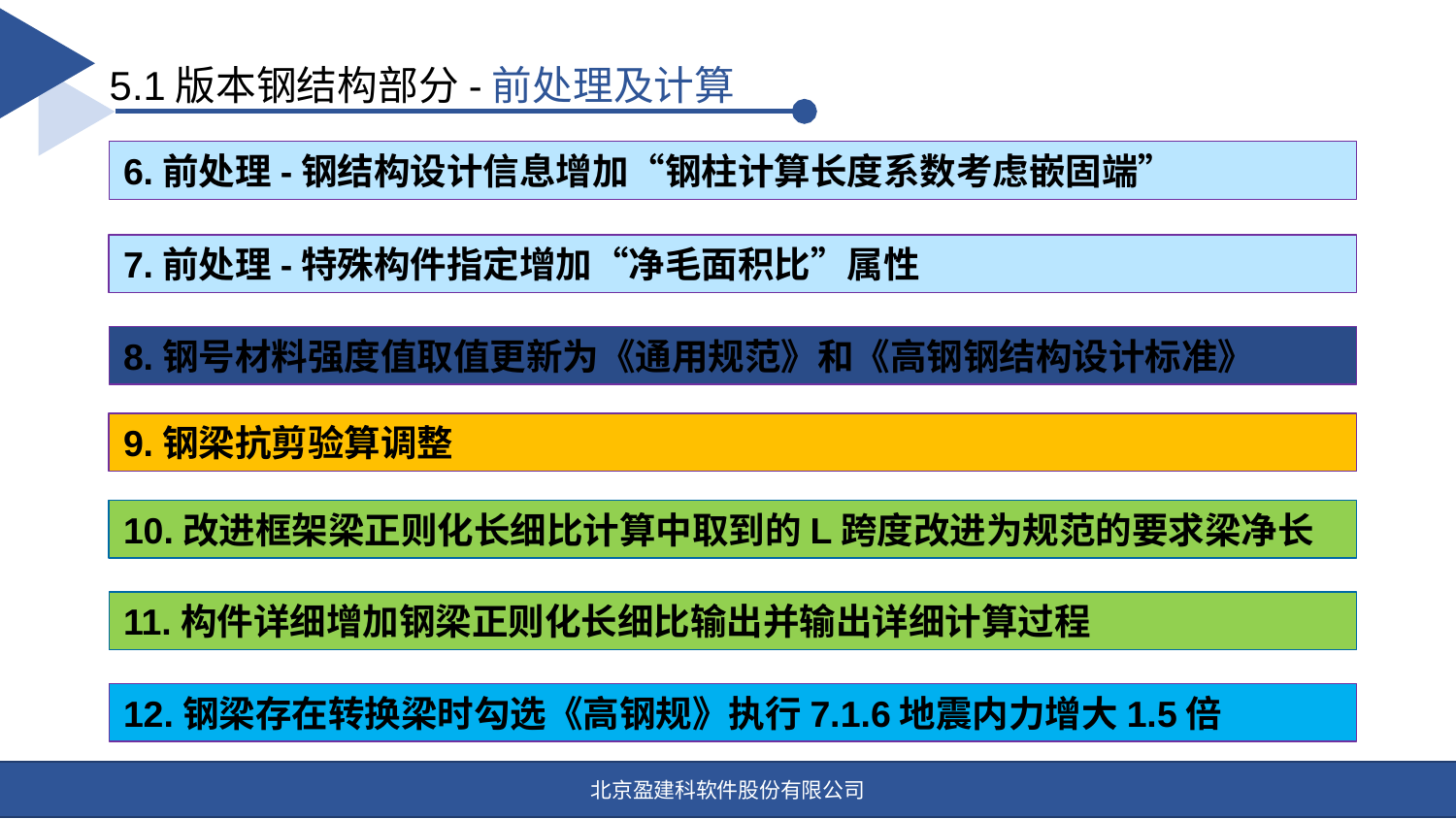

5.1版本钢结构部分-前处理及计算

6.前处理-钢结构设计信息增加“钢柱计算长度系数考虑嵌固端”
7.前处理-特殊构件指定增加“净毛面积比”属性
8.钢号材料强度值取值更新为《通用规范》和《高钢钢结构设计标准》
9.钢梁抗剪验算调整
10.改进框架梁正则化长细比计算中取到的L跨度改进为规范的要求梁净长
11.构件详细增加钢梁正则化长细比输出并输出详细计算过程
12.钢梁存在转换梁时勾选《高钢规》执行7.1.6地震内力增大1.5倍
5